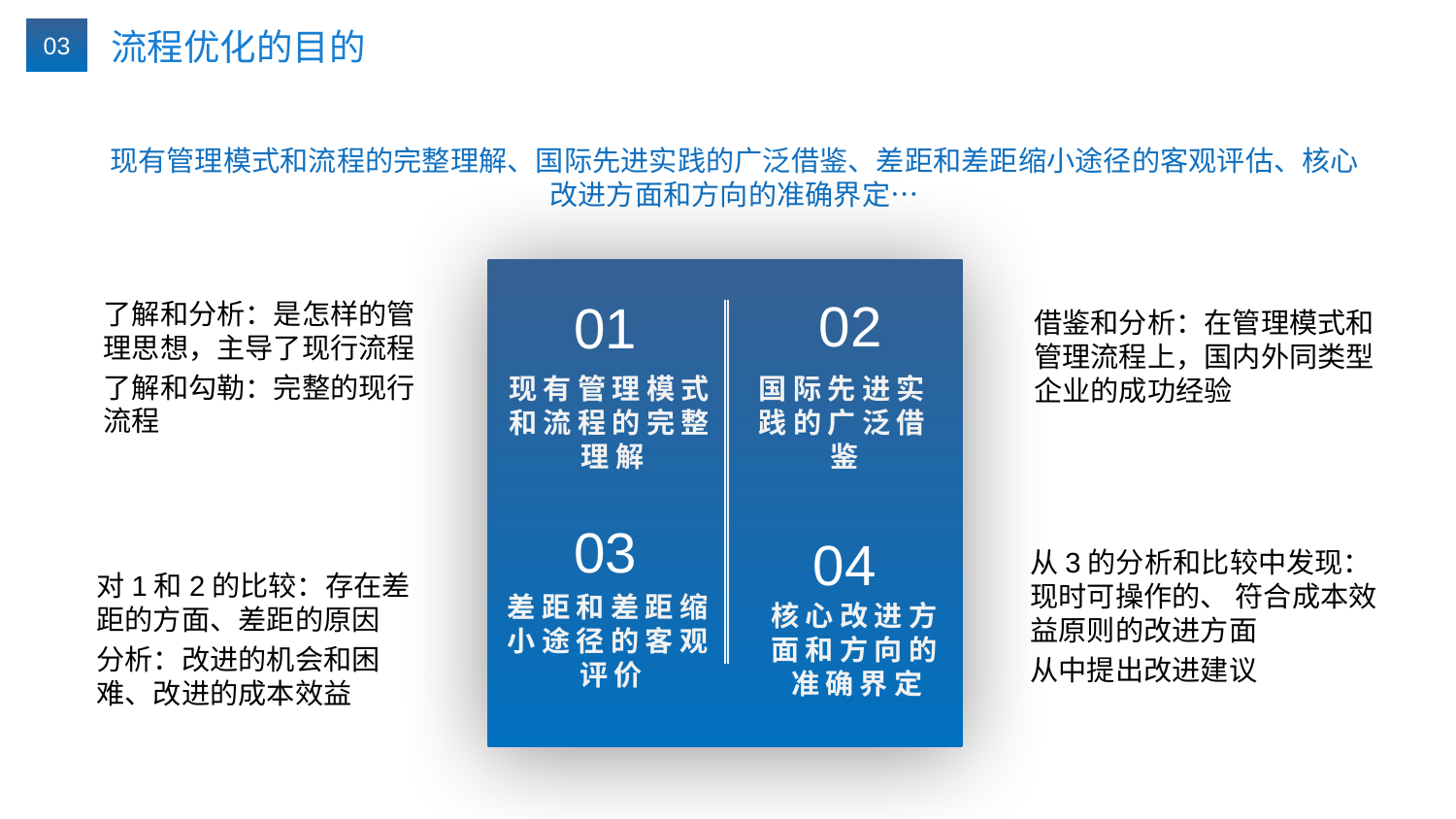

03
流程优化的目的
现有管理模式和流程的完整理解、国际先进实践的广泛借鉴、差距和差距缩小途径的客观评估、核心改进方面和方向的准确界定…

02
01
现有管理模式和流程的完整理解
国际先进实践的广泛借鉴
03
04
差距和差距缩小途径的客观评价
核心改进方面和方向的准确界定
了解和分析：是怎样的管理思想，主导了现行流程
了解和勾勒：完整的现行流程
借鉴和分析：在管理模式和管理流程上，国内外同类型企业的成功经验
从3的分析和比较中发现：现时可操作的、 符合成本效益原则的改进方面
从中提出改进建议
对1和2的比较：存在差距的方面、差距的原因
分析：改进的机会和困难、改进的成本效益